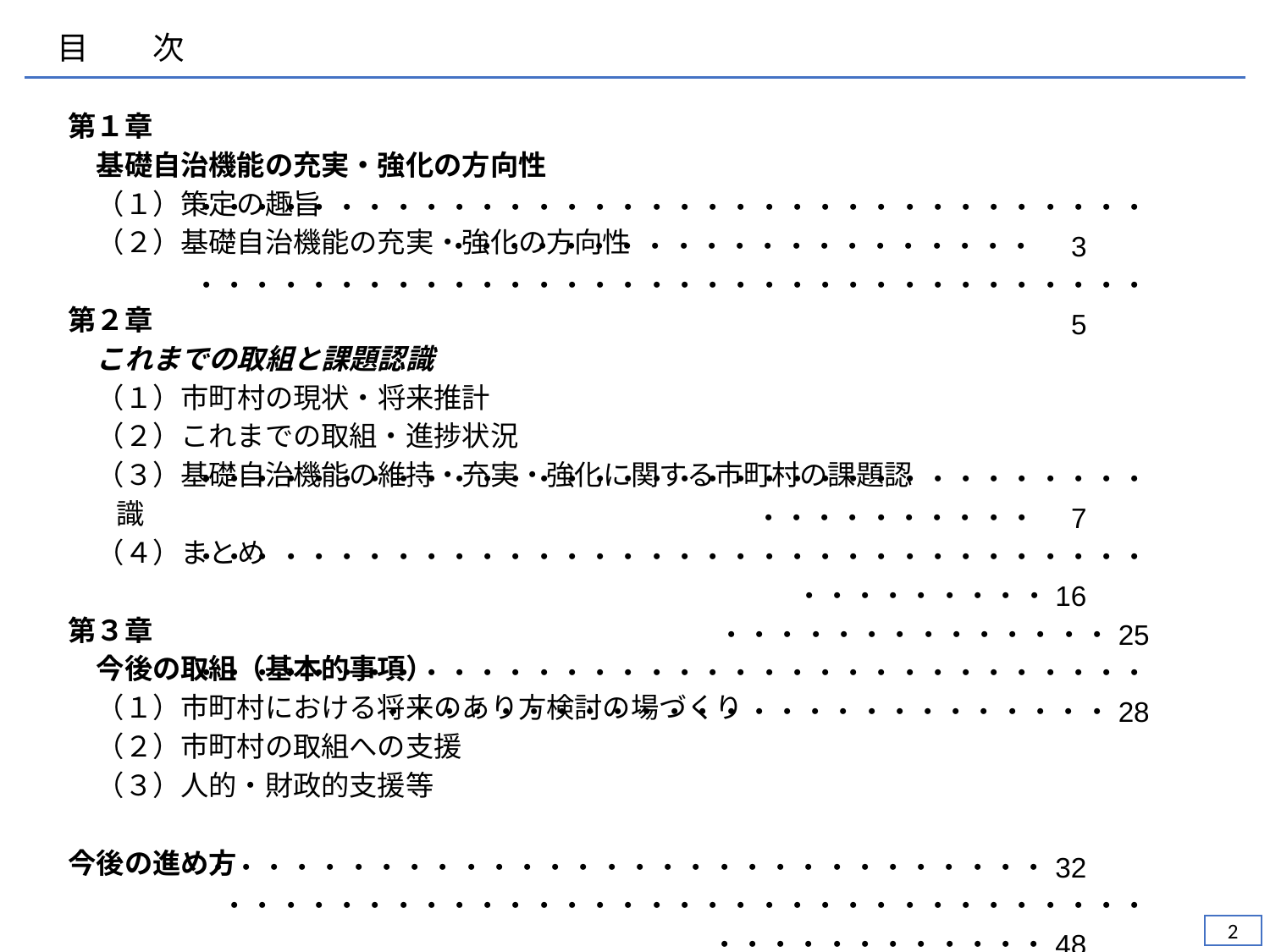

目　　次
第１章
　基礎自治機能の充実・強化の方向性
　（１）策定の趣旨
　（２）基礎自治機能の充実・強化の方向性

第２章
　これまでの取組と課題認識
　（１）市町村の現状・将来推計
　（２）これまでの取組・進捗状況
　（３）基礎自治機能の維持・充実・強化に関する市町村の課題認識
　（４）まとめ

第３章
　今後の取組（基本的事項）
　（１）市町村における将来のあり方検討の場づくり
　（２）市町村の取組への支援
　（３）人的・財政的支援等

今後の進め方

・・・・・・・・・・・・・・・・・・・・・・・・・・・・・・・・・・・・・・・・・・・・・・・・・・・・・・・　3
・・・・・・・・・・・・・・・・・・・・・・・・・・・・・・・・・・　5

・・・・・・・・・・・・・・・・・・・・・・・・・・・・・・・・・・・・・・・・・・・・　7
・・・・・・・・・・・・・・・・・・・・・・・・・・・・・・・・・・・・・・・・・・・16
・・・・・・・・・・・・・・25
・・・・・・・・・・・・・・・・・・・・・・・・・・・・・・・・・・・・・・・・・・・・・・・・・・・・・・・・・・・・28

・・・・・・・・・・・・・・・・・・・・・・・・・・・・・・32
　・・・・・・・・・・・・・・・・・・・・・・・・・・・・・・・・・・・・・・・・・・・・・48
・・・・・・・・・・・・・・・・・・・・・・・・・・・・・・・・・・・・・・・・・・・・・・・・74

・・・・・・・・・・・・・・・・・・・・・・・・・・・・・・・・・・・・・・・・・・・・・・・・・・・・・・・・・・・・87
2